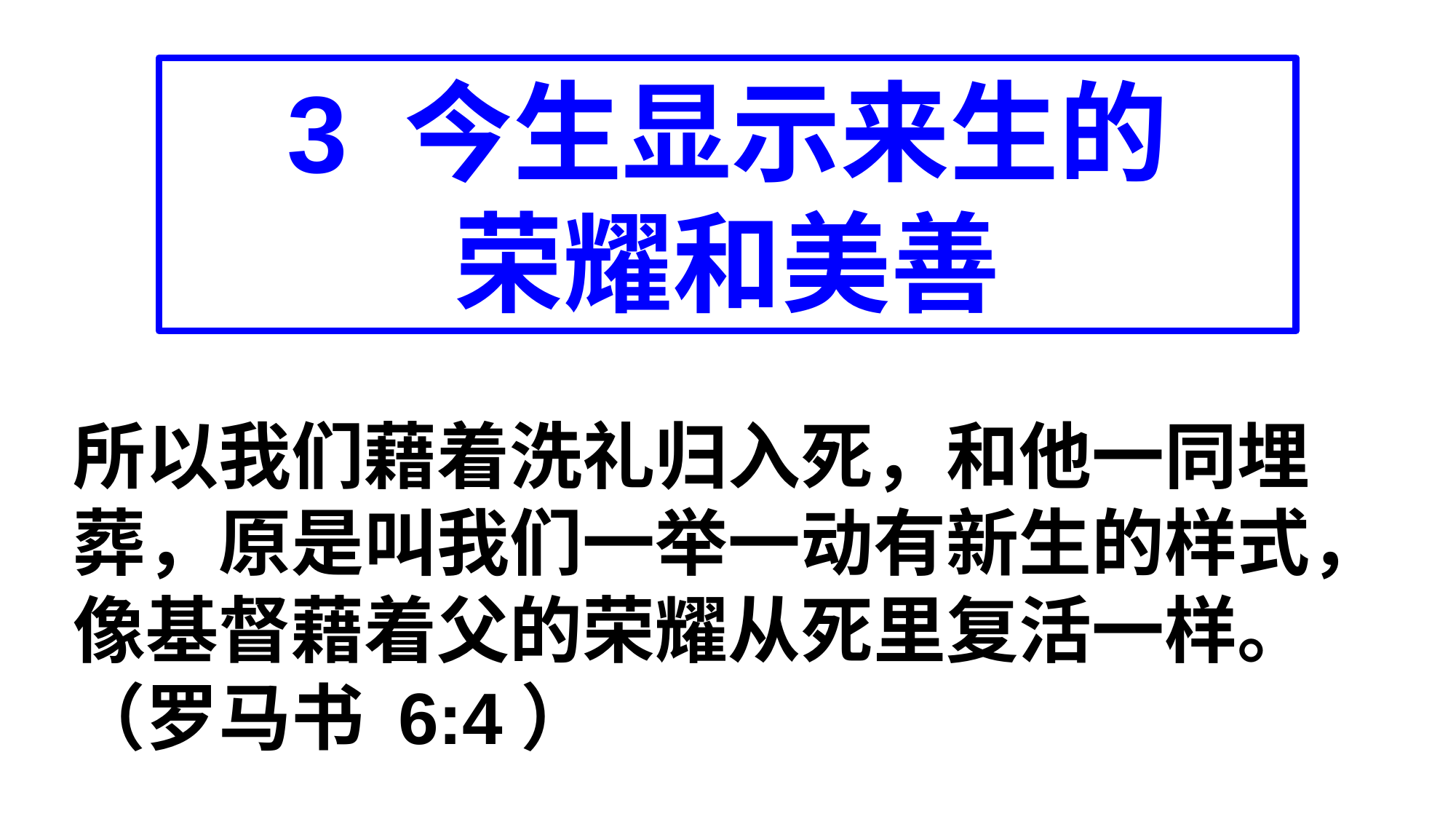

3 今生显示来生的
荣耀和美善
所以我们藉着洗礼归入死，和他一同埋葬，原是叫我们一举一动有新生的样式，像基督藉着父的荣耀从死里复活一样。（罗马书 6:4）